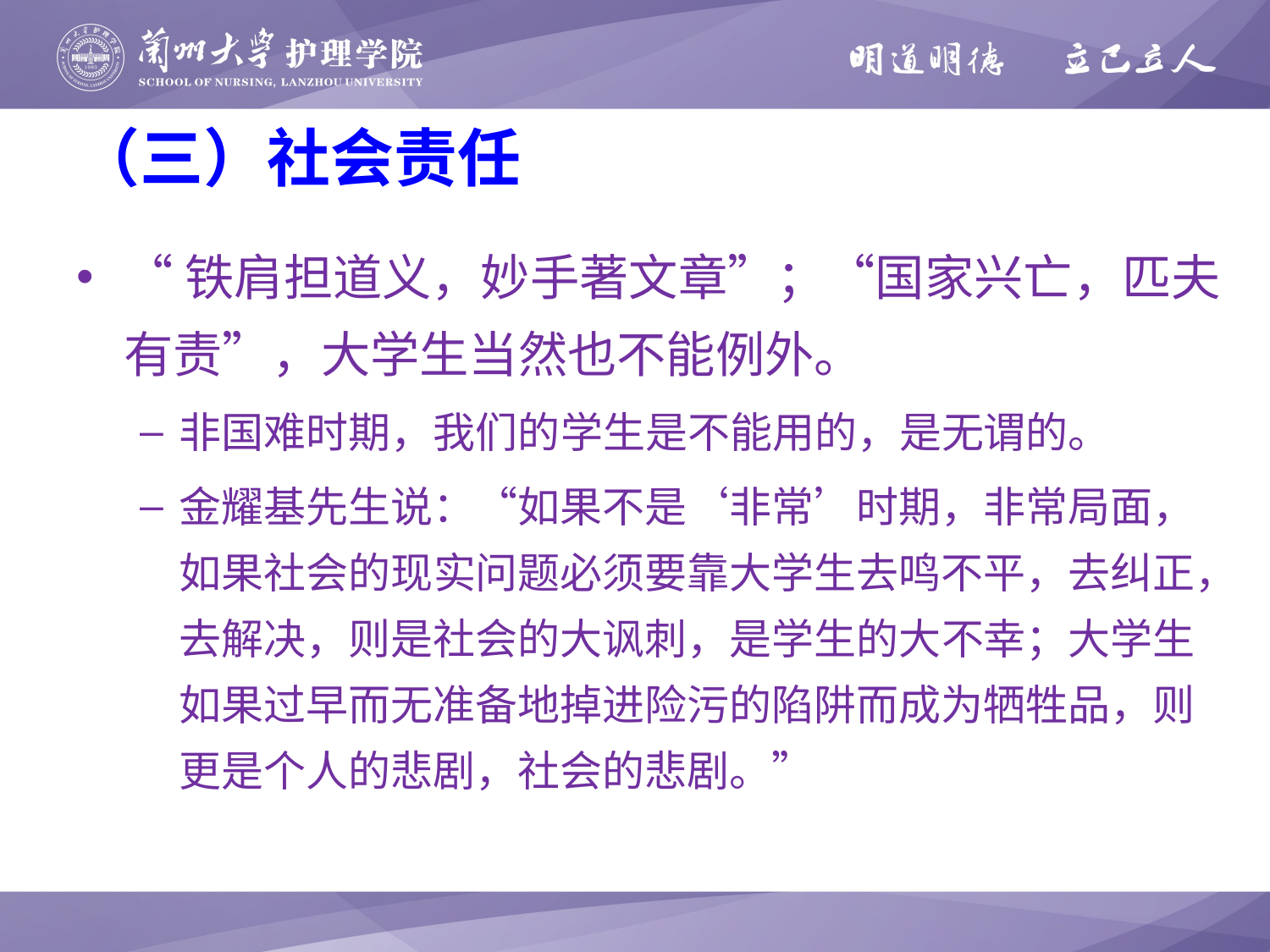

# （三）社会责任
“铁肩担道义，妙手著文章”；“国家兴亡，匹夫有责”，大学生当然也不能例外。
非国难时期，我们的学生是不能用的，是无谓的。
金耀基先生说：“如果不是‘非常’时期，非常局面，如果社会的现实问题必须要靠大学生去鸣不平，去纠正，去解决，则是社会的大讽刺，是学生的大不幸；大学生如果过早而无准备地掉进险污的陷阱而成为牺牲品，则更是个人的悲剧，社会的悲剧。”